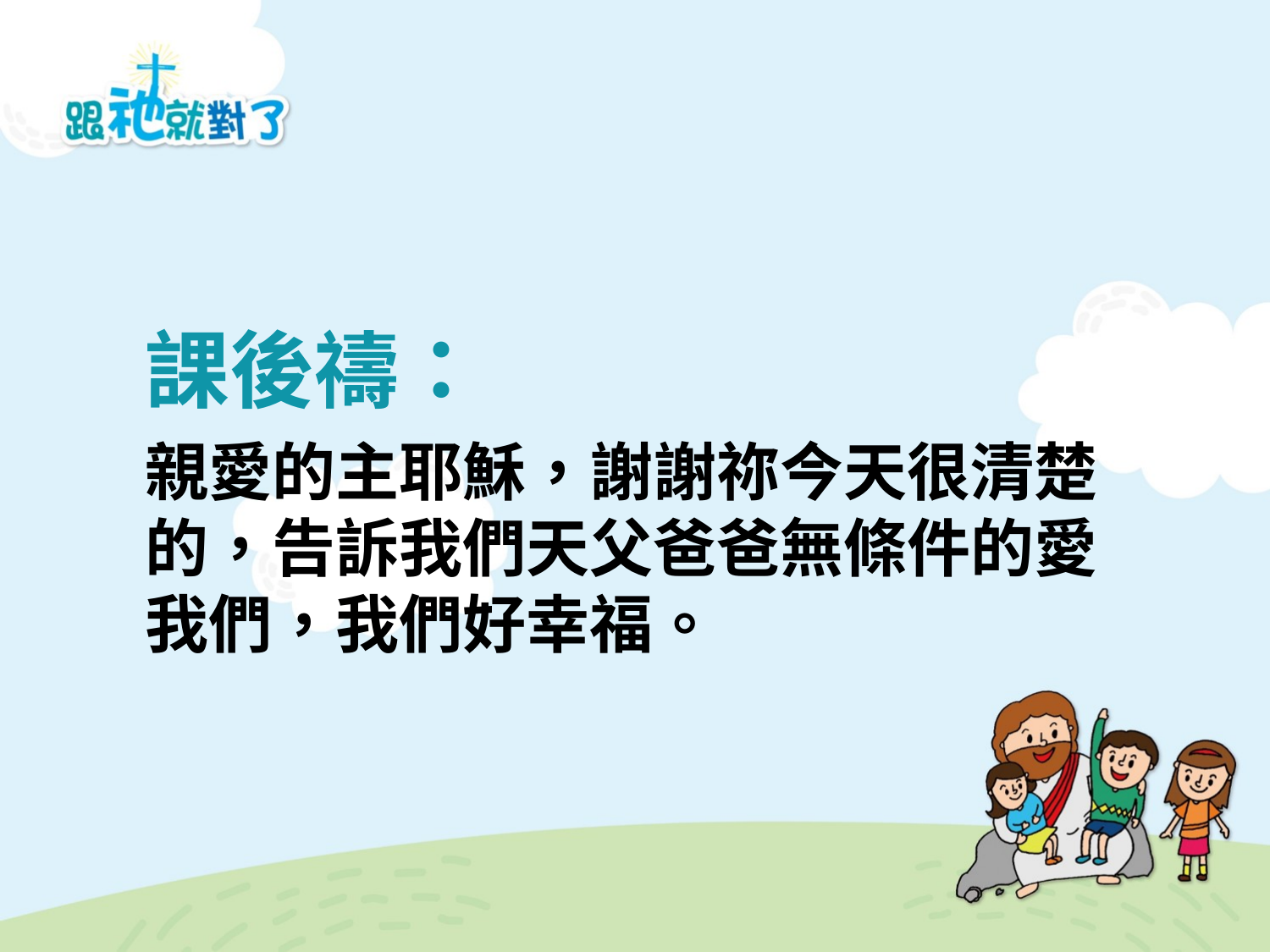

課後禱：
親愛的主耶穌，謝謝祢今天很清楚的，告訴我們天父爸爸無條件的愛我們，我們好幸福。